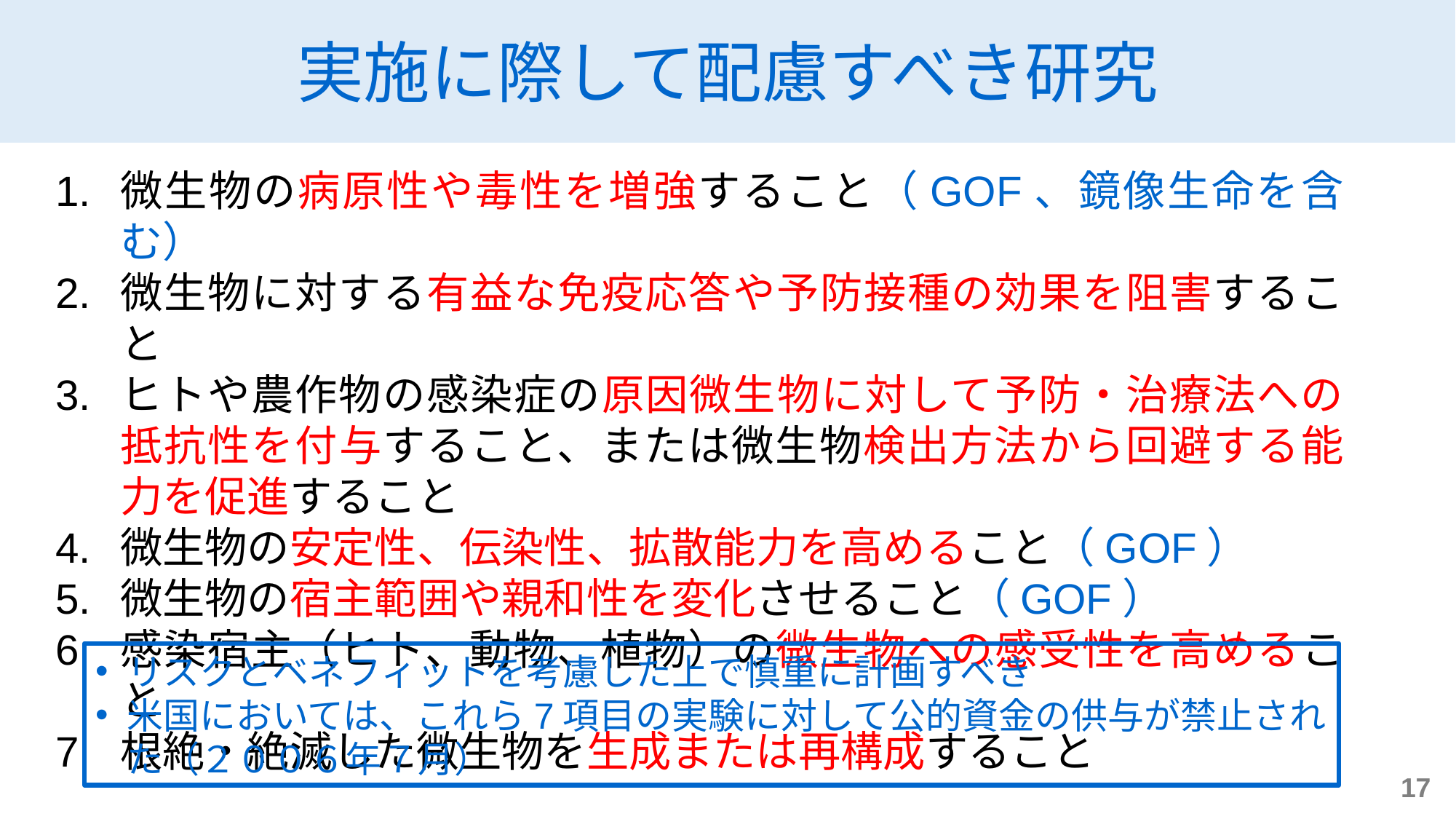

実施に際して配慮すべき研究
微生物の病原性や毒性を増強すること（GOF、鏡像生命を含む）
微生物に対する有益な免疫応答や予防接種の効果を阻害すること
ヒトや農作物の感染症の原因微生物に対して予防・治療法への抵抗性を付与すること、または微生物検出方法から回避する能力を促進すること
微生物の安定性、伝染性、拡散能力を高めること（GOF）
微生物の宿主範囲や親和性を変化させること（GOF）
感染宿主（ヒト、動物、植物）の微生物への感受性を高めること
根絶・絶滅した微生物を生成または再構成すること
リスクとベネフィットを考慮した上で慎重に計画すべき
米国においては、これら7項目の実験に対して公的資金の供与が禁止された（２００６年７月）
17